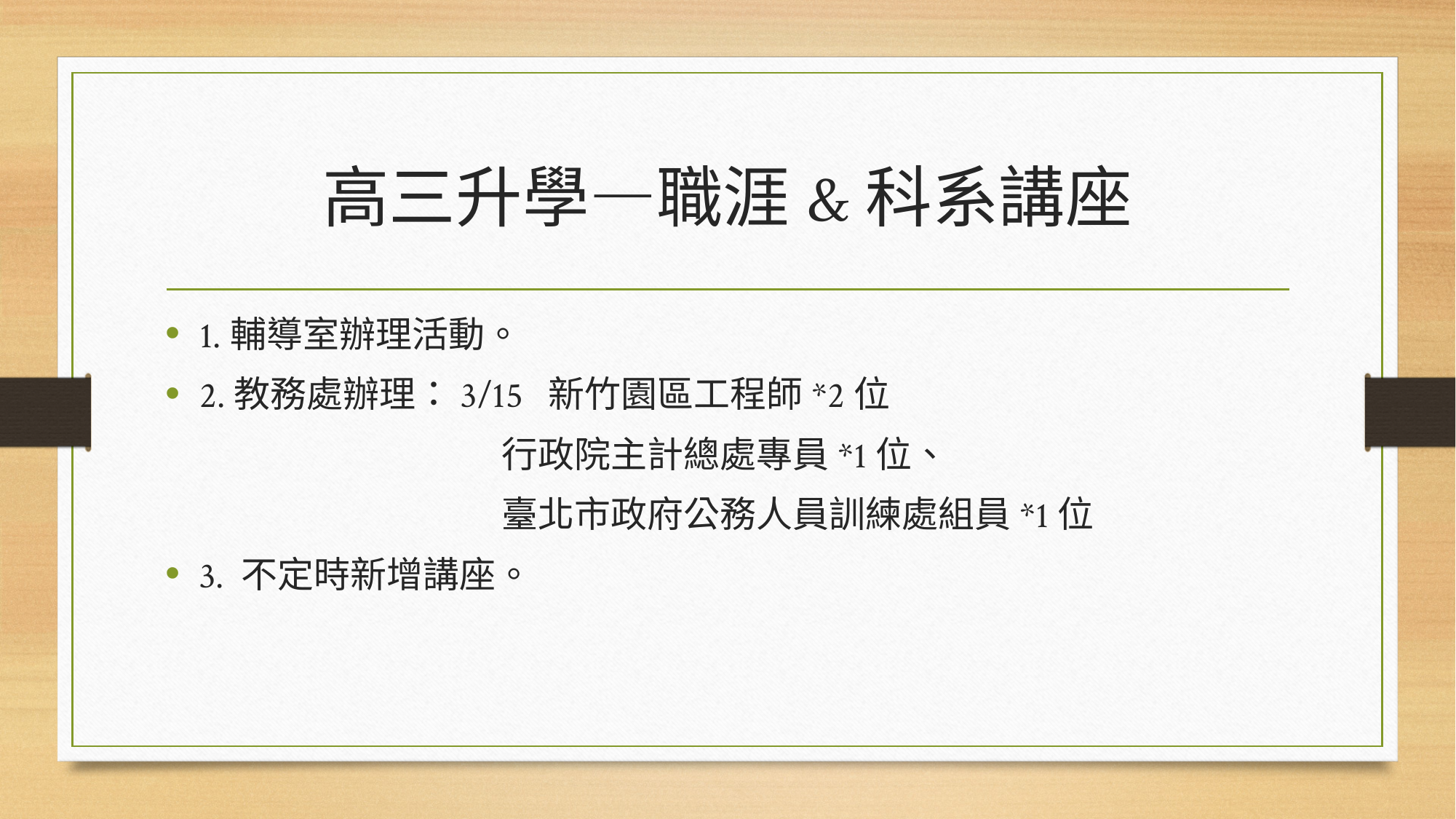

# 高三升學—職涯&科系講座
1.輔導室辦理活動。
2.教務處辦理：3/15  新竹園區工程師*2位
                                        行政院主計總處專員*1位、
                                        臺北市政府公務人員訓練處組員*1位
3. 不定時新增講座。